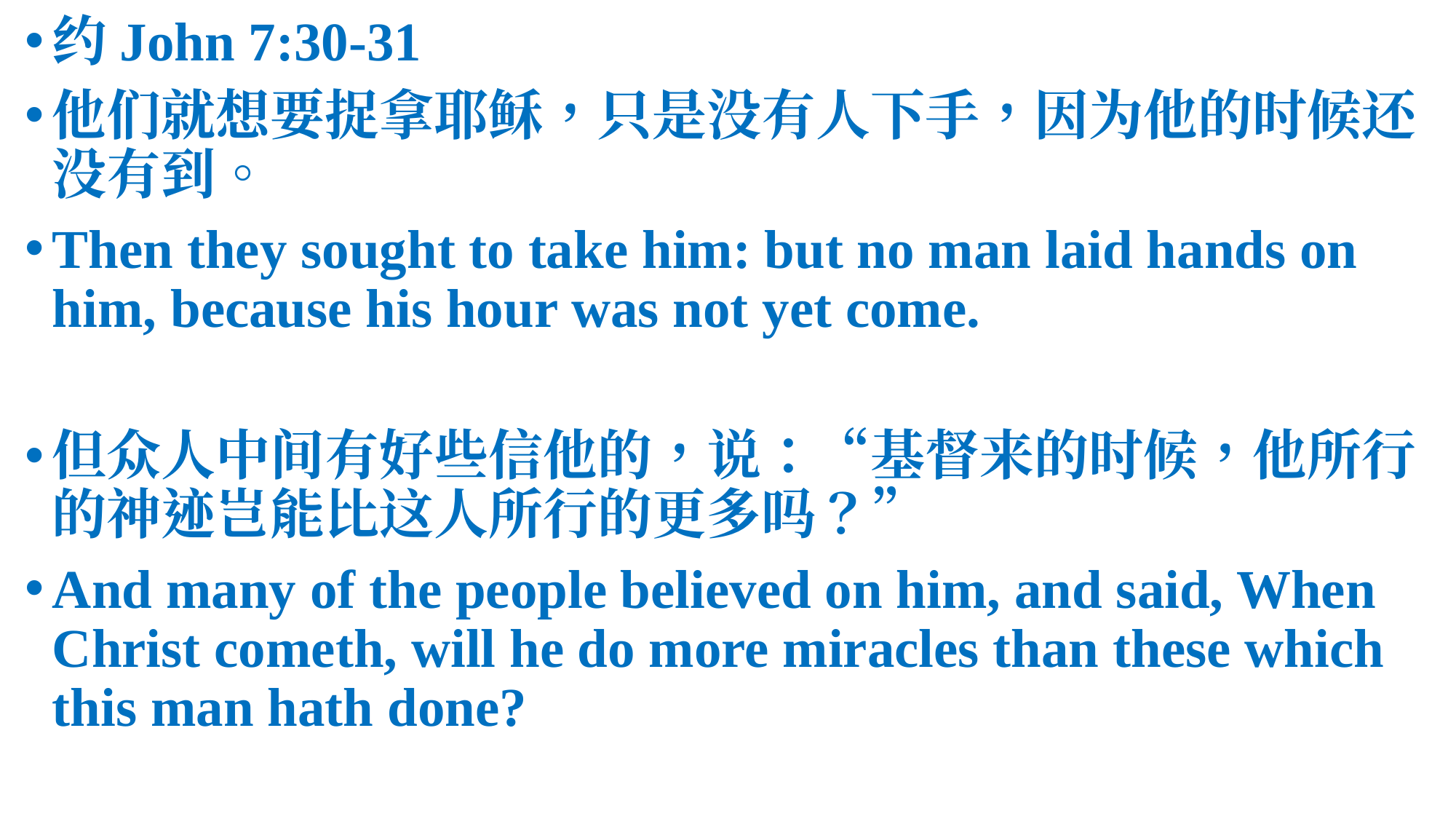

约John 7:30-31
他们就想要捉拿耶稣，只是没有人下手，因为他的时候还没有到。
Then they sought to take him: but no man laid hands on him, because his hour was not yet come.

但众人中间有好些信他的，说：“基督来的时候，他所行的神迹岂能比这人所行的更多吗？”
And many of the people believed on him, and said, When Christ cometh, will he do more miracles than these which this man hath done?